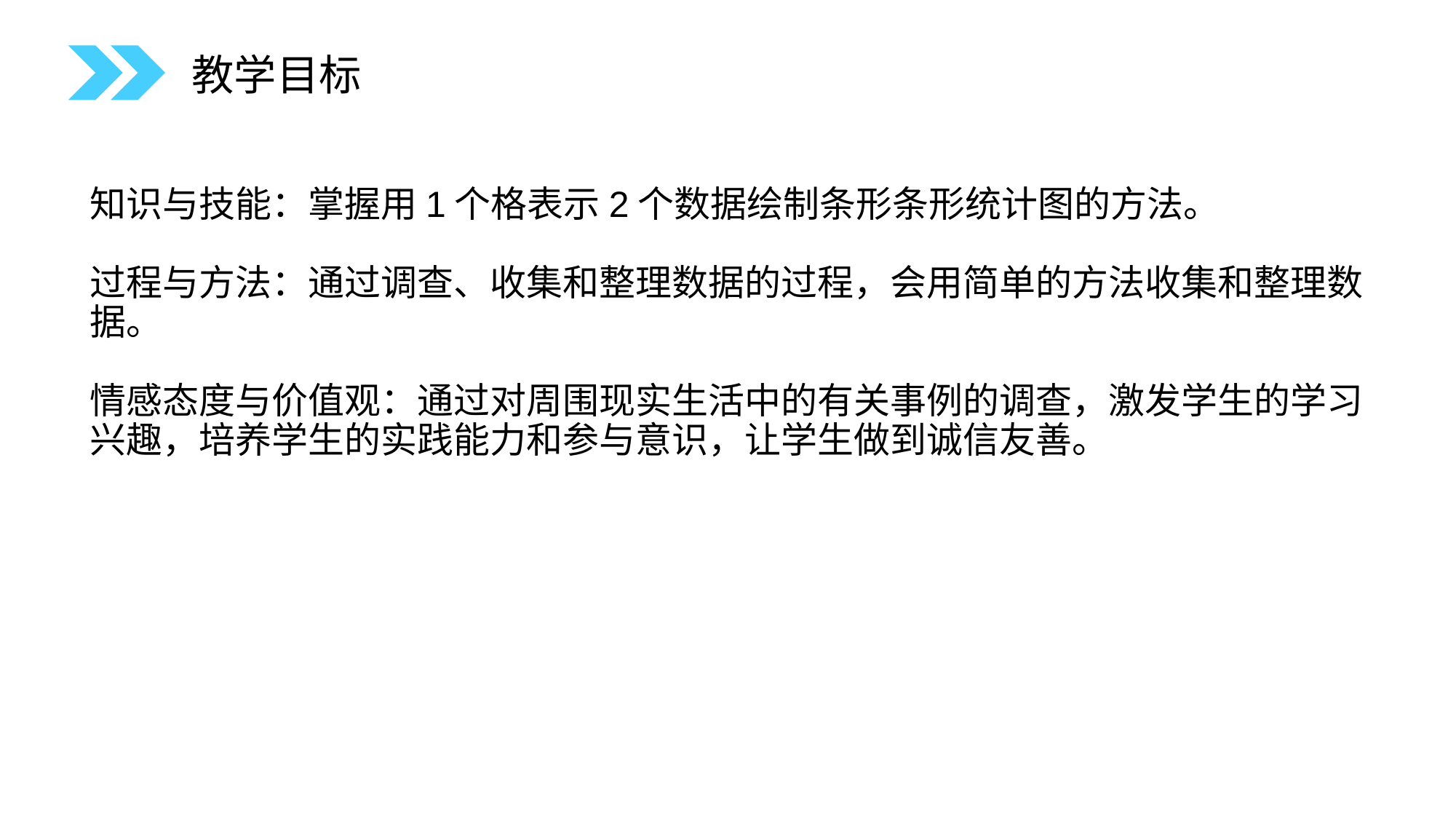

教学目标
知识与技能：掌握用1个格表示2个数据绘制条形条形统计图的方法。

过程与方法：通过调查、收集和整理数据的过程，会用简单的方法收集和整理数据。

情感态度与价值观：通过对周围现实生活中的有关事例的调查，激发学生的学习兴趣，培养学生的实践能力和参与意识，让学生做到诚信友善。